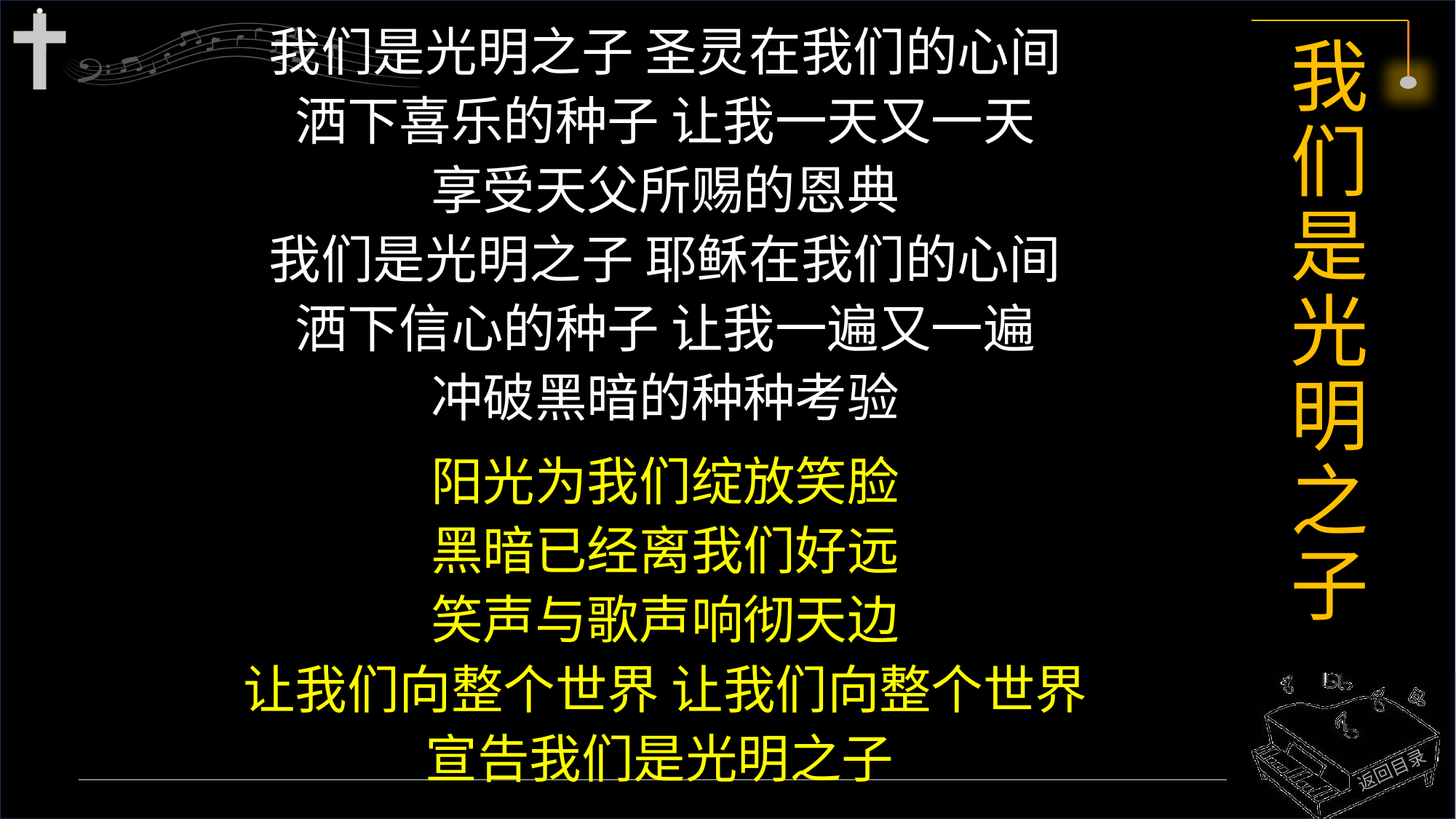

我们是光明之子 圣灵在我们的心间
洒下喜乐的种子 让我一天又一天
享受天父所赐的恩典
我们是光明之子 耶稣在我们的心间
洒下信心的种子 让我一遍又一遍
冲破黑暗的种种考验

阳光为我们绽放笑脸
黑暗已经离我们好远
笑声与歌声响彻天边
让我们向整个世界 让我们向整个世界
宣告我们是光明之子
# 我们是光明之子